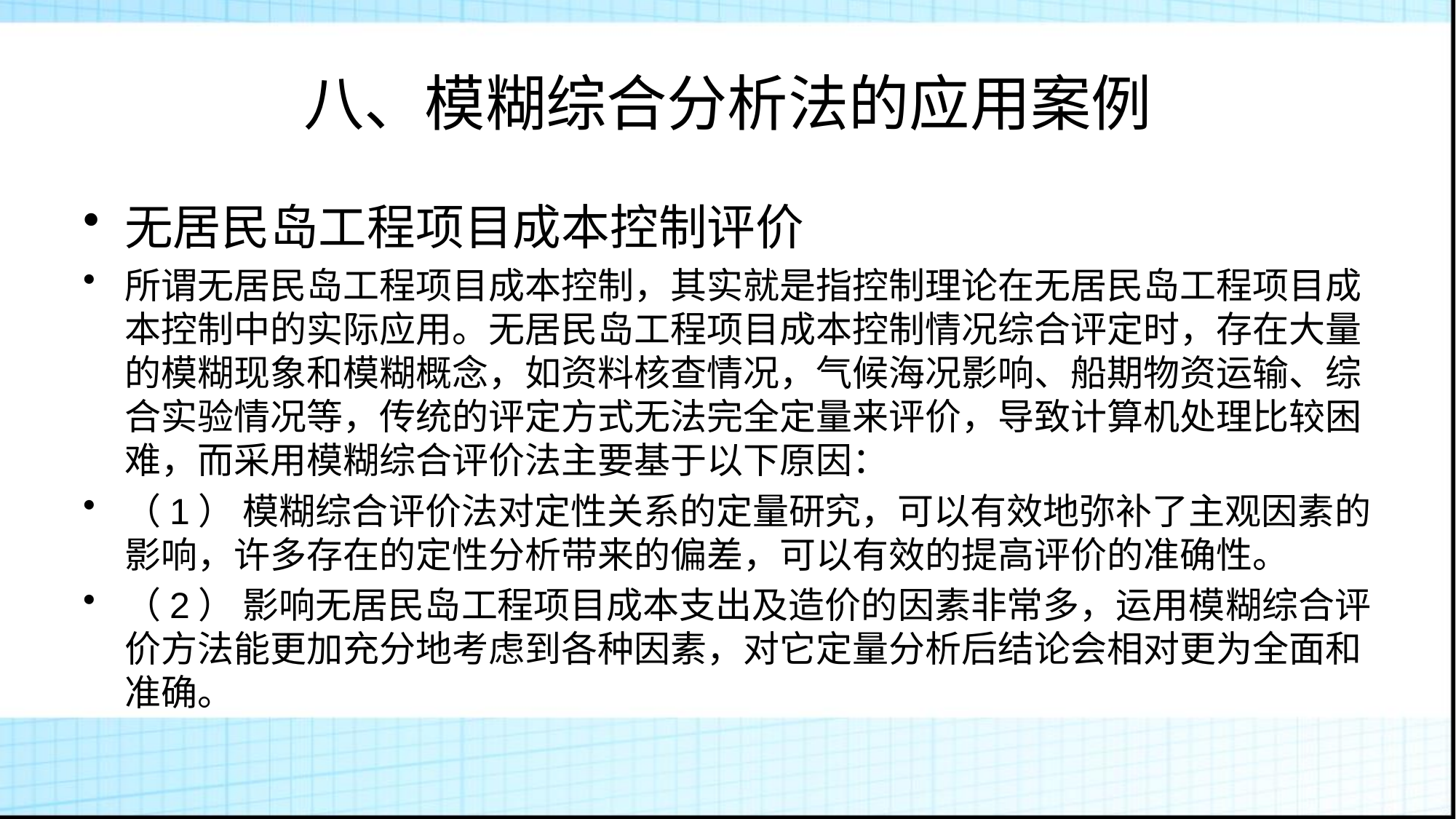

# 八、模糊综合分析法的应用案例
无居民岛工程项目成本控制评价
所谓无居民岛工程项目成本控制，其实就是指控制理论在无居民岛工程项目成本控制中的实际应用。无居民岛工程项目成本控制情况综合评定时，存在大量的模糊现象和模糊概念，如资料核查情况，气候海况影响、船期物资运输、综合实验情况等，传统的评定方式无法完全定量来评价，导致计算机处理比较困难，而采用模糊综合评价法主要基于以下原因：
（1） 模糊综合评价法对定性关系的定量研究，可以有效地弥补了主观因素的影响，许多存在的定性分析带来的偏差，可以有效的提高评价的准确性。
（2） 影响无居民岛工程项目成本支出及造价的因素非常多，运用模糊综合评价方法能更加充分地考虑到各种因素，对它定量分析后结论会相对更为全面和准确。